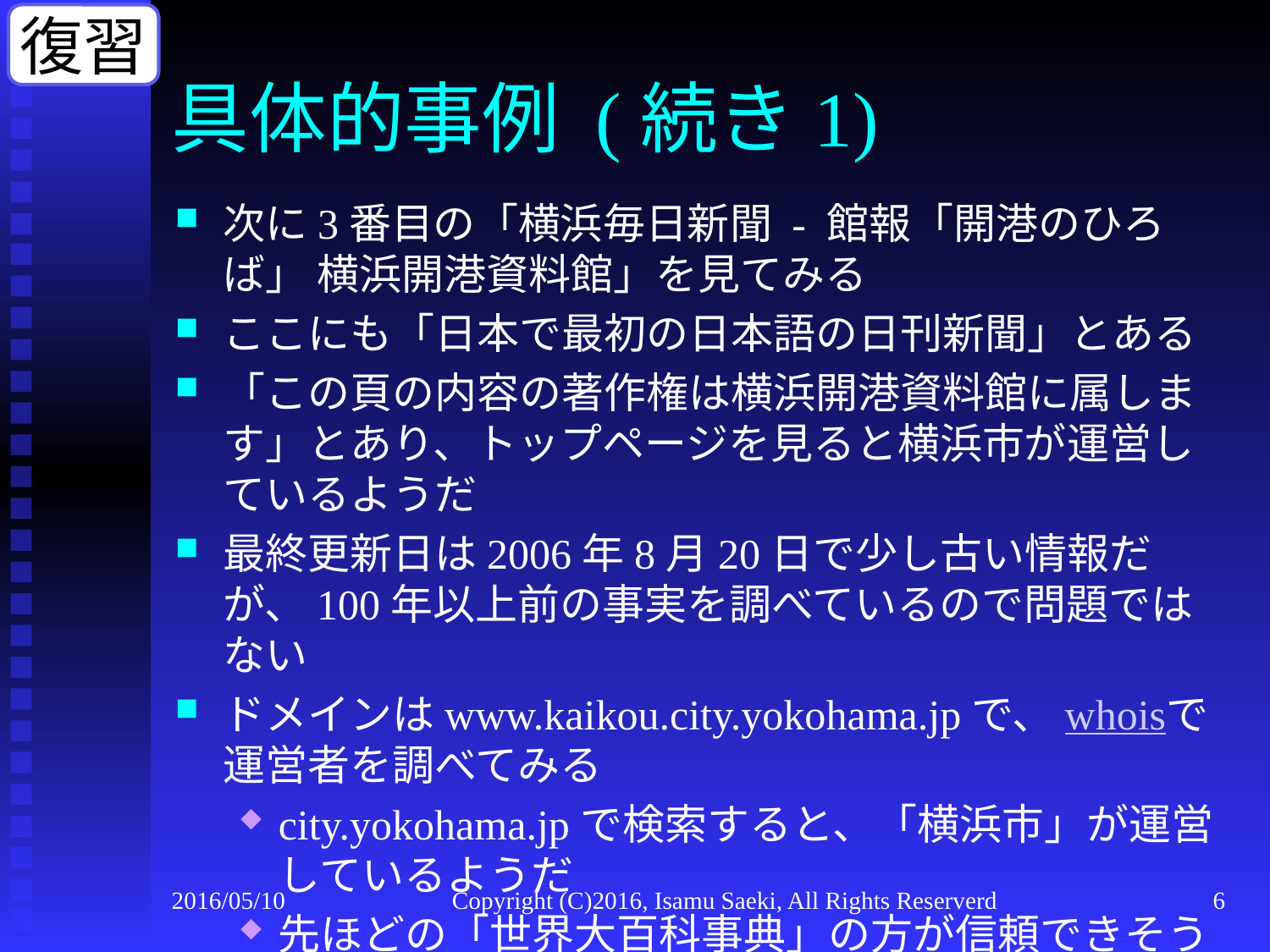

復習
# 具体的事例 (続き1)
次に3番目の「横浜毎日新聞 - 館報「開港のひろば」 横浜開港資料館」を見てみる
ここにも「日本で最初の日本語の日刊新聞」とある
「この頁の内容の著作権は横浜開港資料館に属します」とあり、トップページを見ると横浜市が運営しているようだ
最終更新日は2006年8月20日で少し古い情報だが、100年以上前の事実を調べているので問題ではない
ドメインはwww.kaikou.city.yokohama.jpで、whoisで運営者を調べてみる
city.yokohama.jpで検索すると、「横浜市」が運営しているようだ
先ほどの「世界大百科事典」の方が信頼できそうだ

2016/05/10
Copyright (C)2016, Isamu Saeki, All Rights Reserverd
6